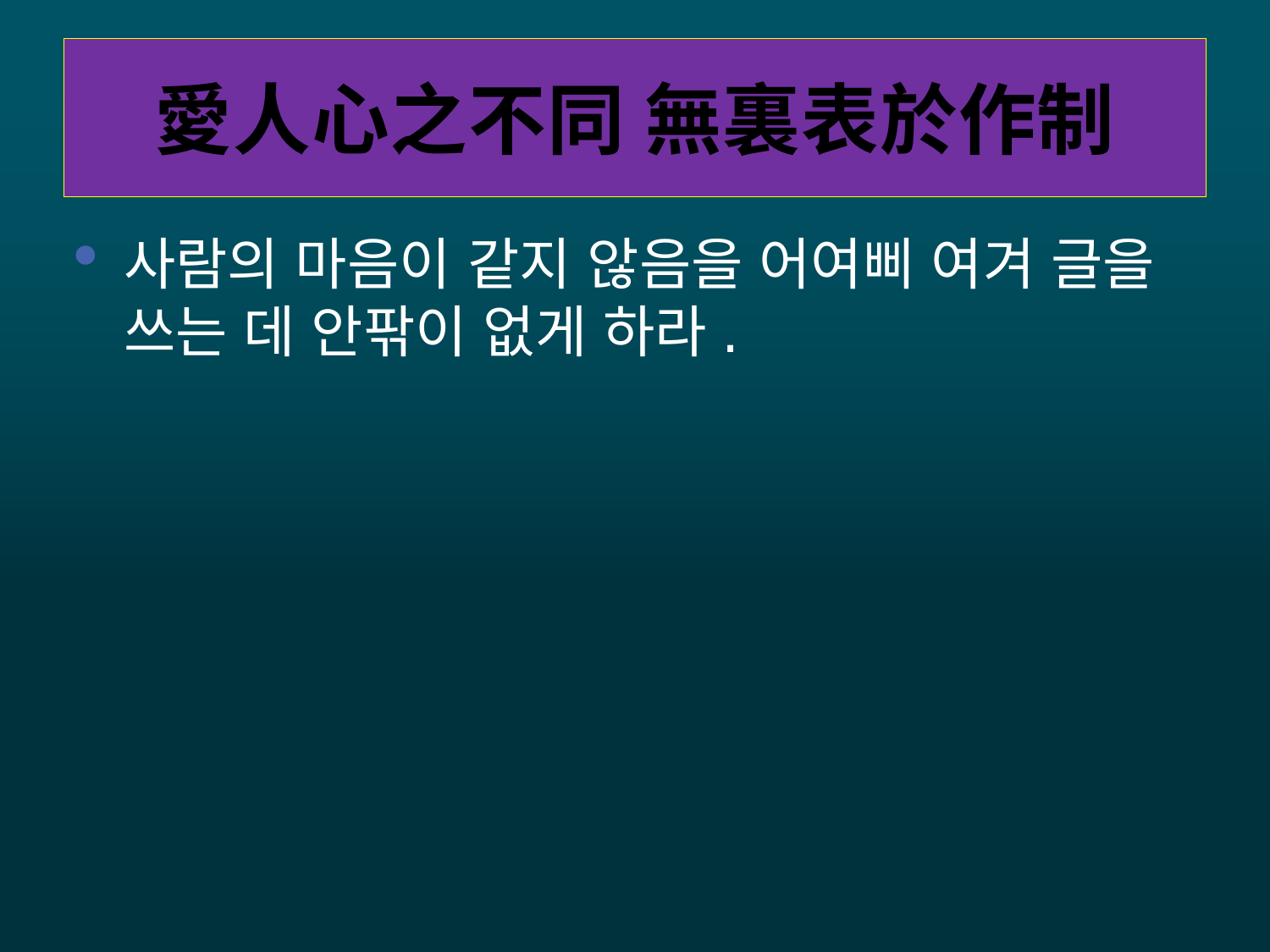

# 愛人心之不同 無裏表於作制
사람의 마음이 같지 않음을 어여삐 여겨 글을 쓰는 데 안팎이 없게 하라.